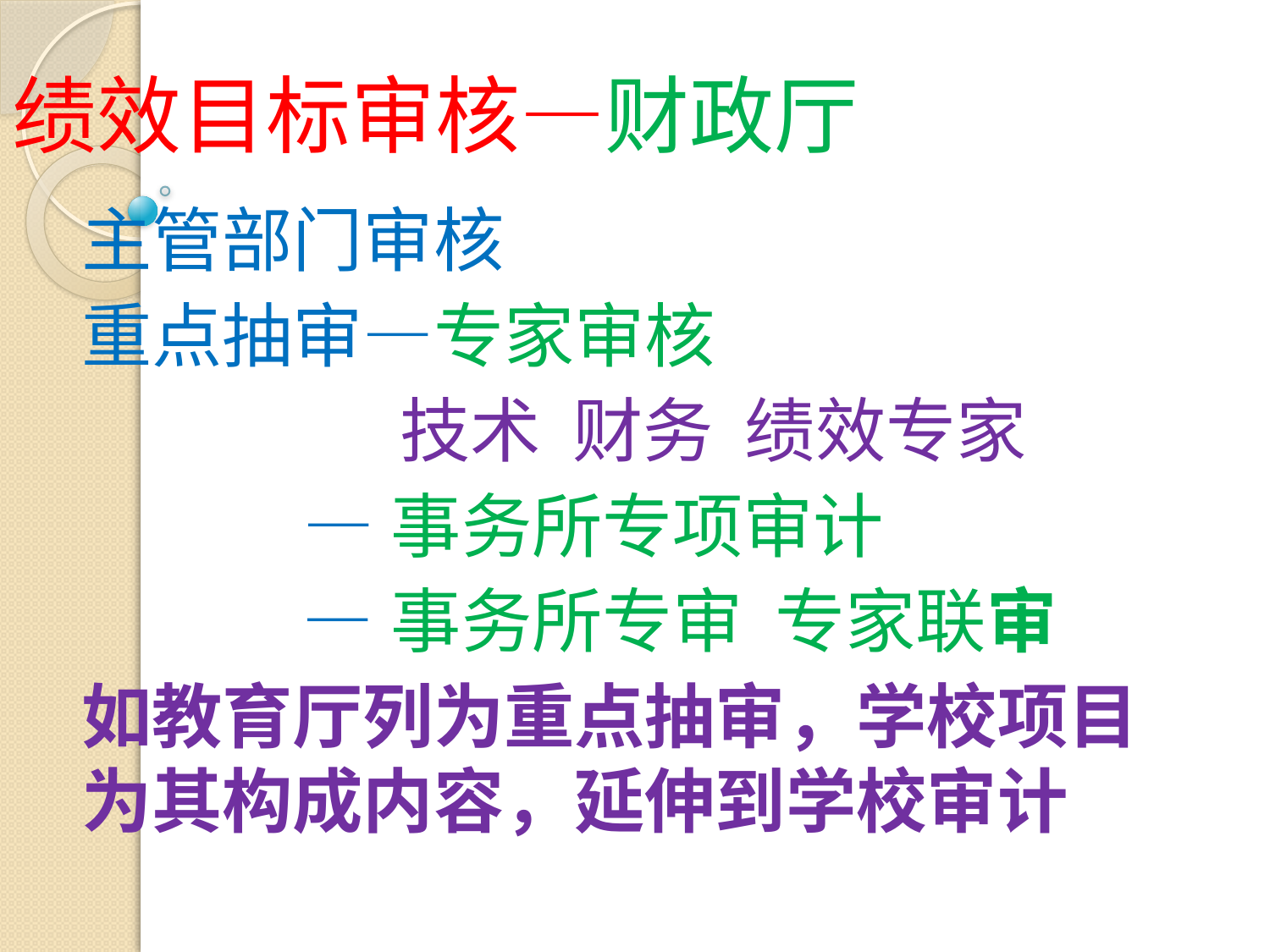

# 绩效目标审核—财政厅
主管部门审核
重点抽审—专家审核
                   技术  财务  绩效专家
              —事务所专项审计
              —事务所专审  专家联审
如教育厅列为重点抽审，学校项目为其构成内容，延伸到学校审计